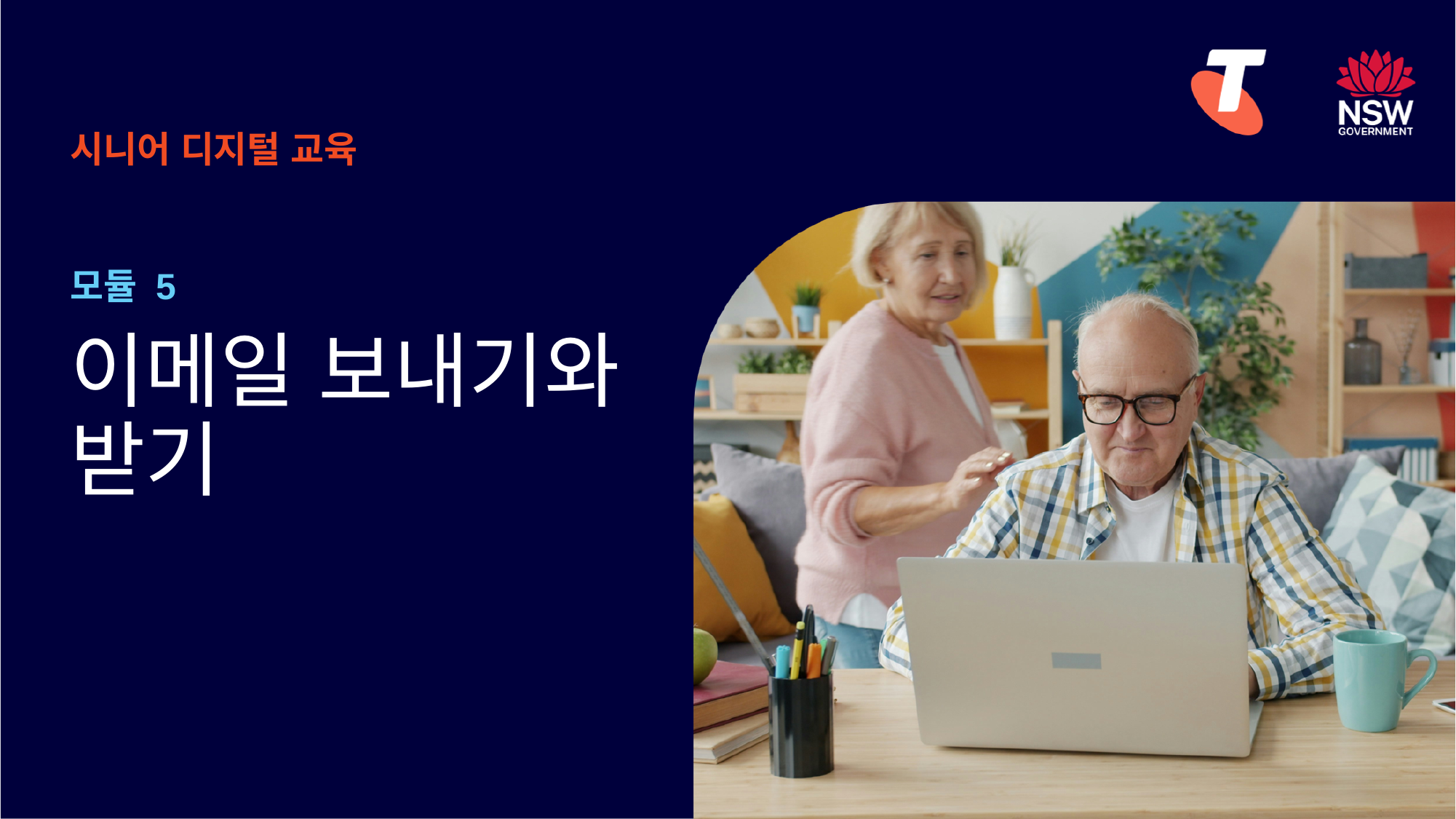

시니어 디지털 교육
모듈 5
# 이메일 보내기와 받기